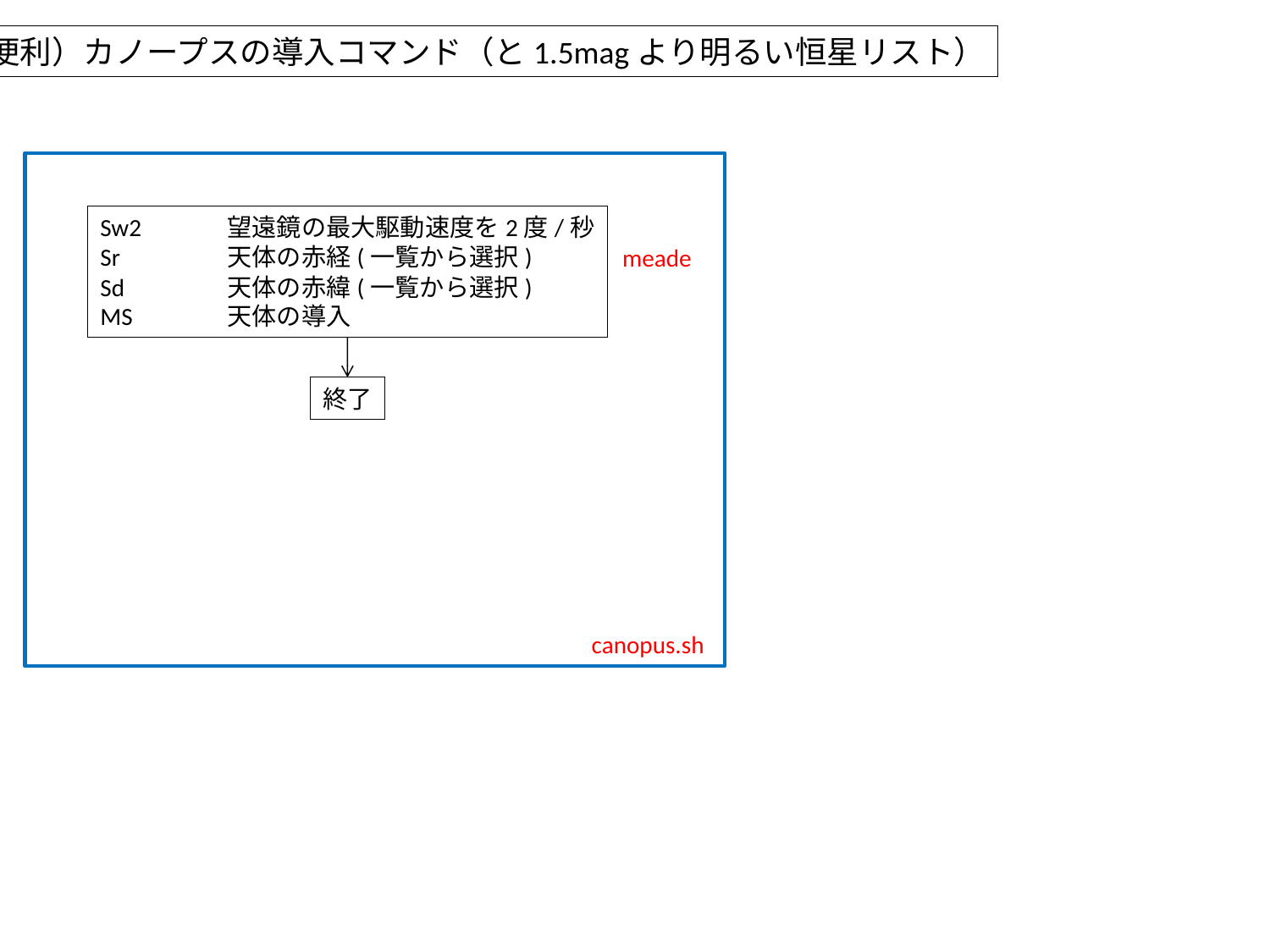

（便利）カノープスの導入コマンド（と1.5magより明るい恒星リスト）

Sw2	望遠鏡の最大駆動速度を2度/秒
Sr	天体の赤経(一覧から選択)
Sd	天体の赤緯(一覧から選択)
MS	天体の導入
meade
終了
canopus.sh